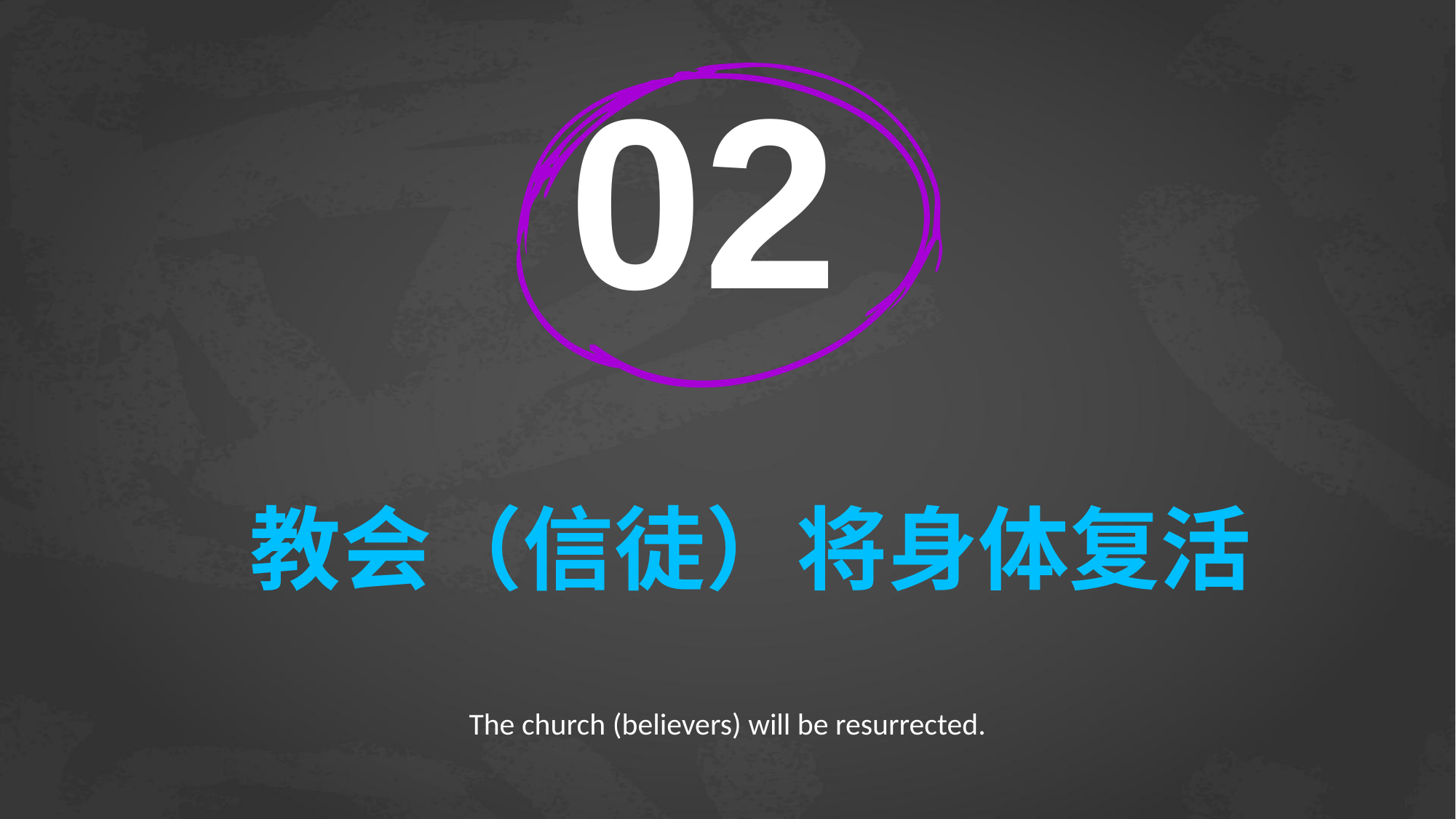

02
# 教会（信徒）将身体复活
The church (believers) will be resurrected.